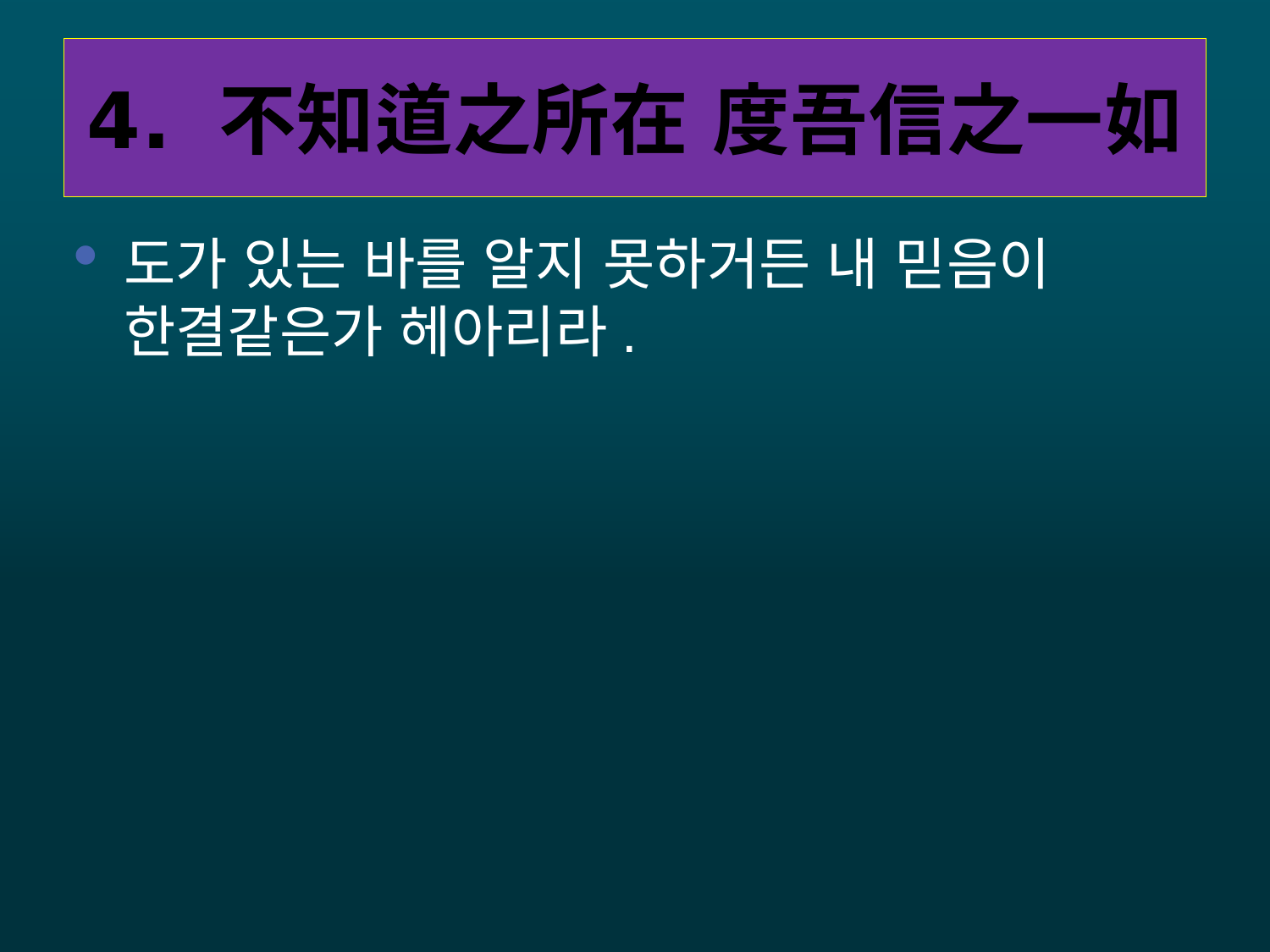

# 4. 不知道之所在 度吾信之一如
도가 있는 바를 알지 못하거든 내 믿음이 한결같은가 헤아리라.